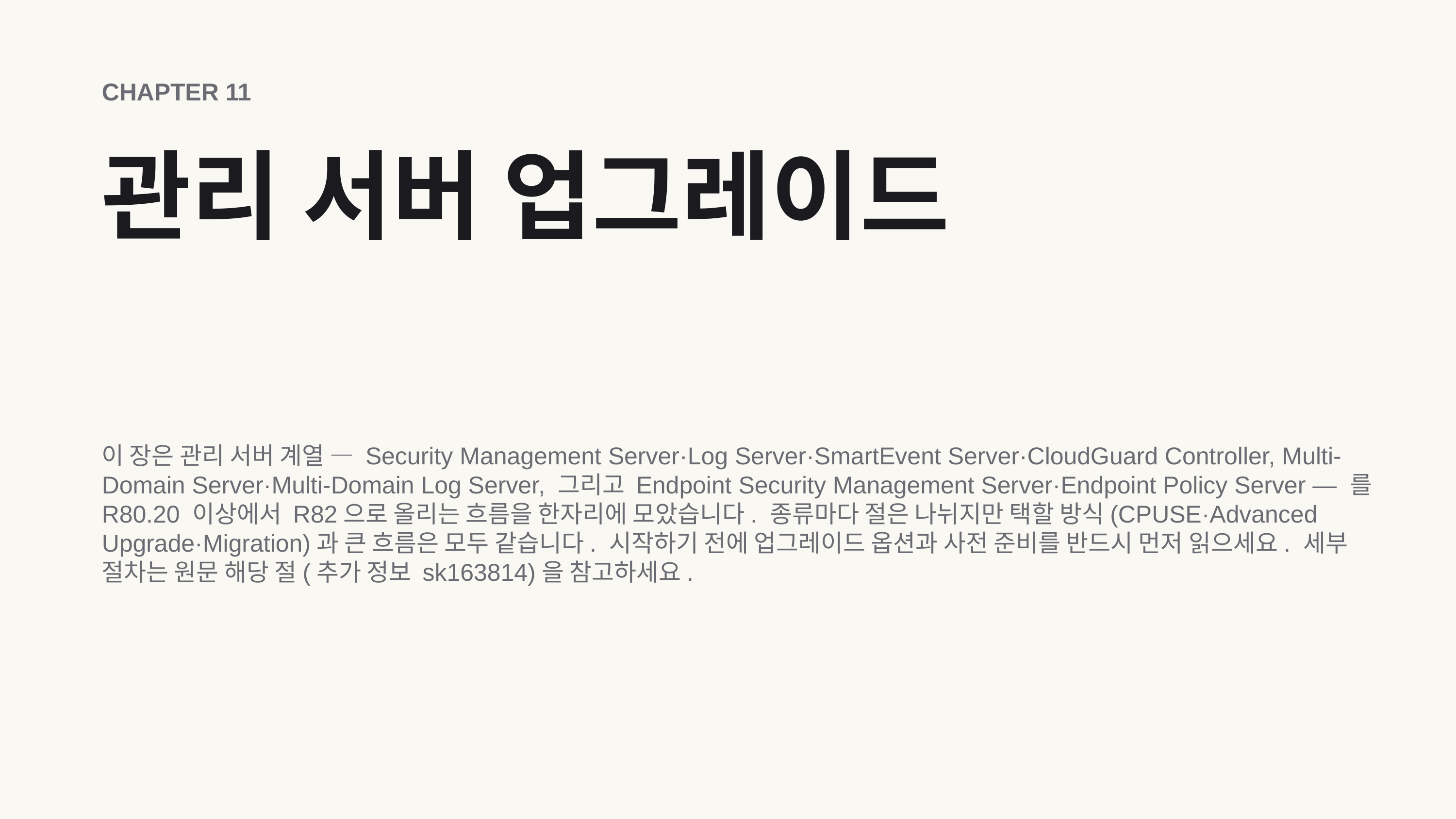

CHAPTER 11
관리 서버 업그레이드
이 장은 관리 서버 계열 — Security Management Server·Log Server·SmartEvent Server·CloudGuard Controller, Multi-Domain Server·Multi-Domain Log Server, 그리고 Endpoint Security Management Server·Endpoint Policy Server — 를 R80.20 이상에서 R82으로 올리는 흐름을 한자리에 모았습니다. 종류마다 절은 나뉘지만 택할 방식(CPUSE·Advanced Upgrade·Migration)과 큰 흐름은 모두 같습니다. 시작하기 전에 업그레이드 옵션과 사전 준비를 반드시 먼저 읽으세요. 세부 절차는 원문 해당 절(추가 정보 sk163814)을 참고하세요.